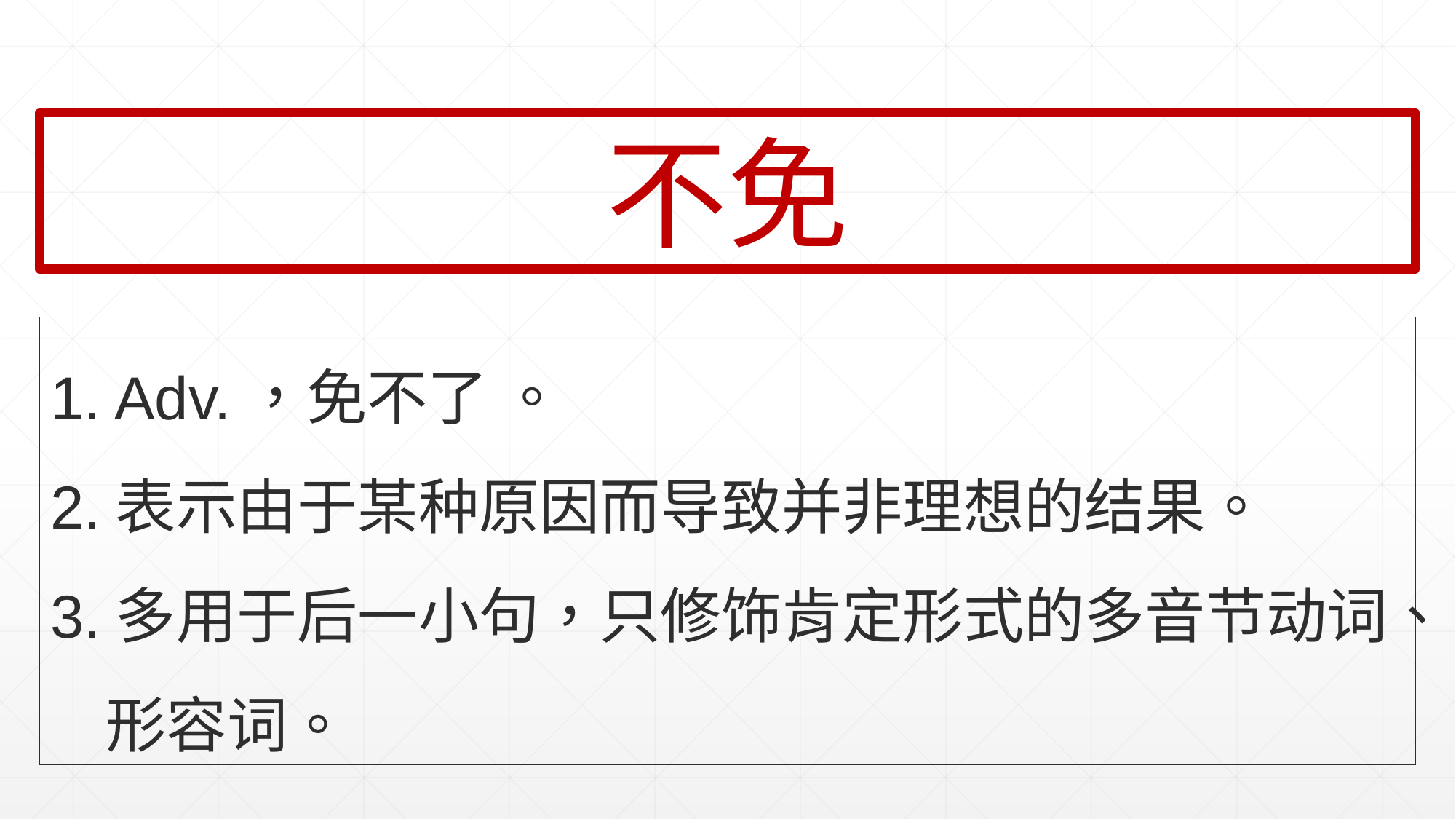

不免
1. Adv.，免不了 。
2.表示由于某种原因而导致并非理想的结果。
3.多用于后一小句，只修饰肯定形式的多音节动词、
   形容词。